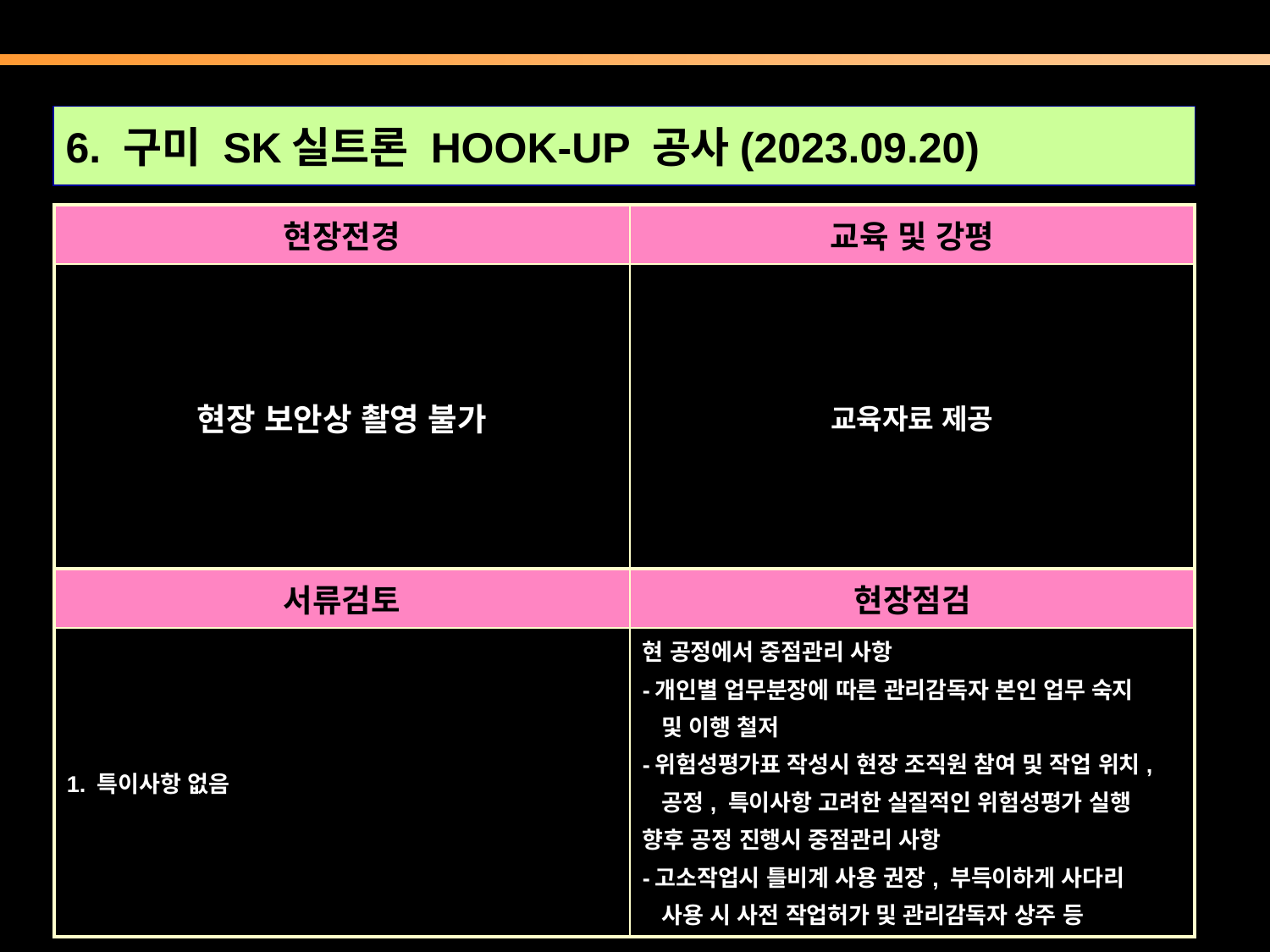

6. 구미 SK실트론 HOOK-UP 공사(2023.09.20)
| 현장전경 | 교육 및 강평 |
| --- | --- |
| 현장 보안상 촬영 불가 | 교육자료 제공 |
| 서류검토 | 현장점검 |
| --- | --- |
| 1. 특이사항 없음 | 현 공정에서 중점관리 사항 -개인별 업무분장에 따른 관리감독자 본인 업무 숙지 및 이행 철저 -위험성평가표 작성시 현장 조직원 참여 및 작업 위치, 공정, 특이사항 고려한 실질적인 위험성평가 실행 향후 공정 진행시 중점관리 사항 -고소작업시 틀비계 사용 권장, 부득이하게 사다리 사용 시 사전 작업허가 및 관리감독자 상주 등 |